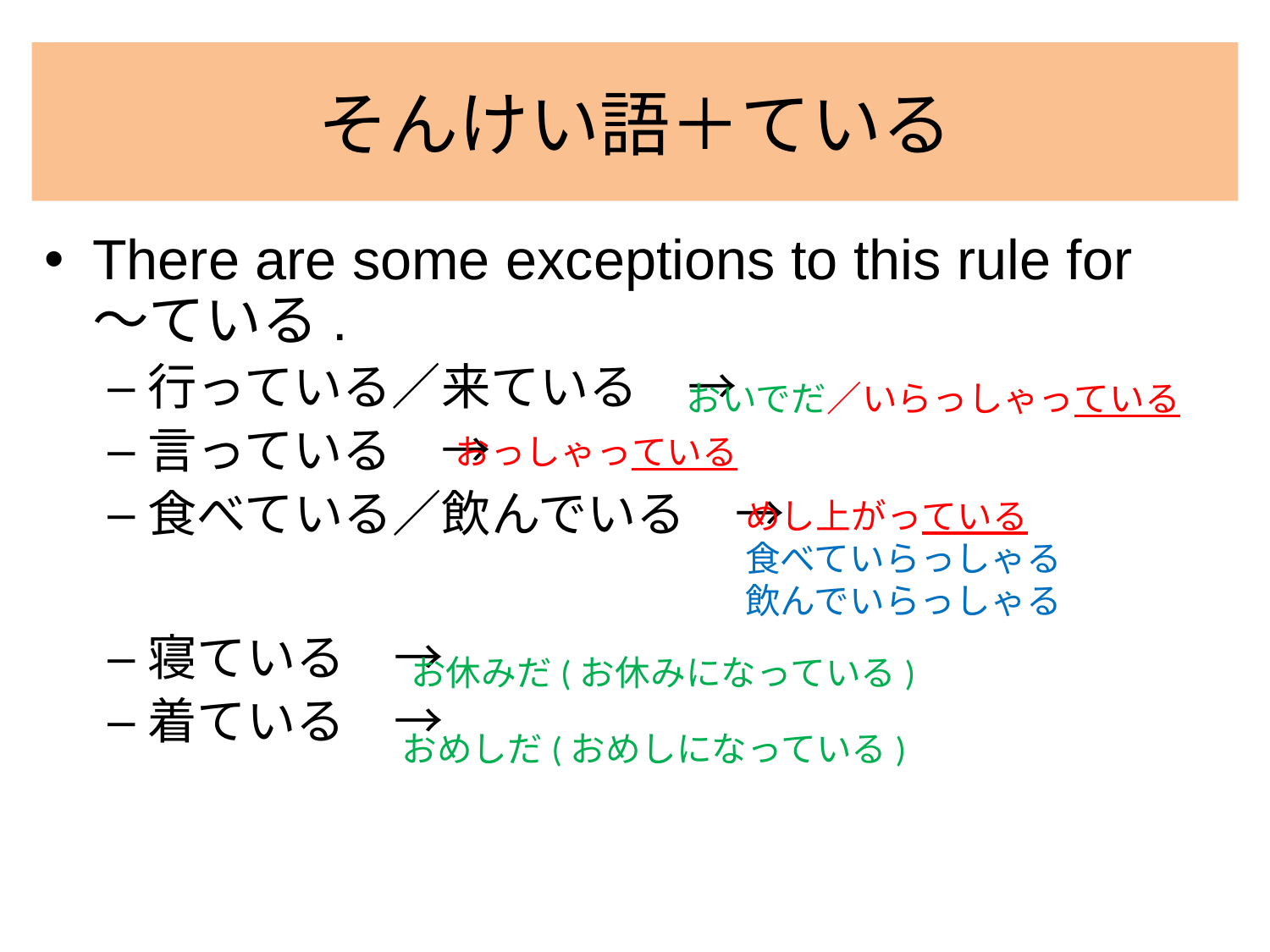

# そんけい語＋ている
There are some exceptions to this rule for 〜ている.
行っている／来ている　→
言っている　→
食べている／飲んでいる　→

寝ている　→
着ている　→
おいでだ／いらっしゃっている
おっしゃっている
めし上がっている
食べていらっしゃる
飲んでいらっしゃる
お休みだ(お休みになっている)
おめしだ(おめしになっている)